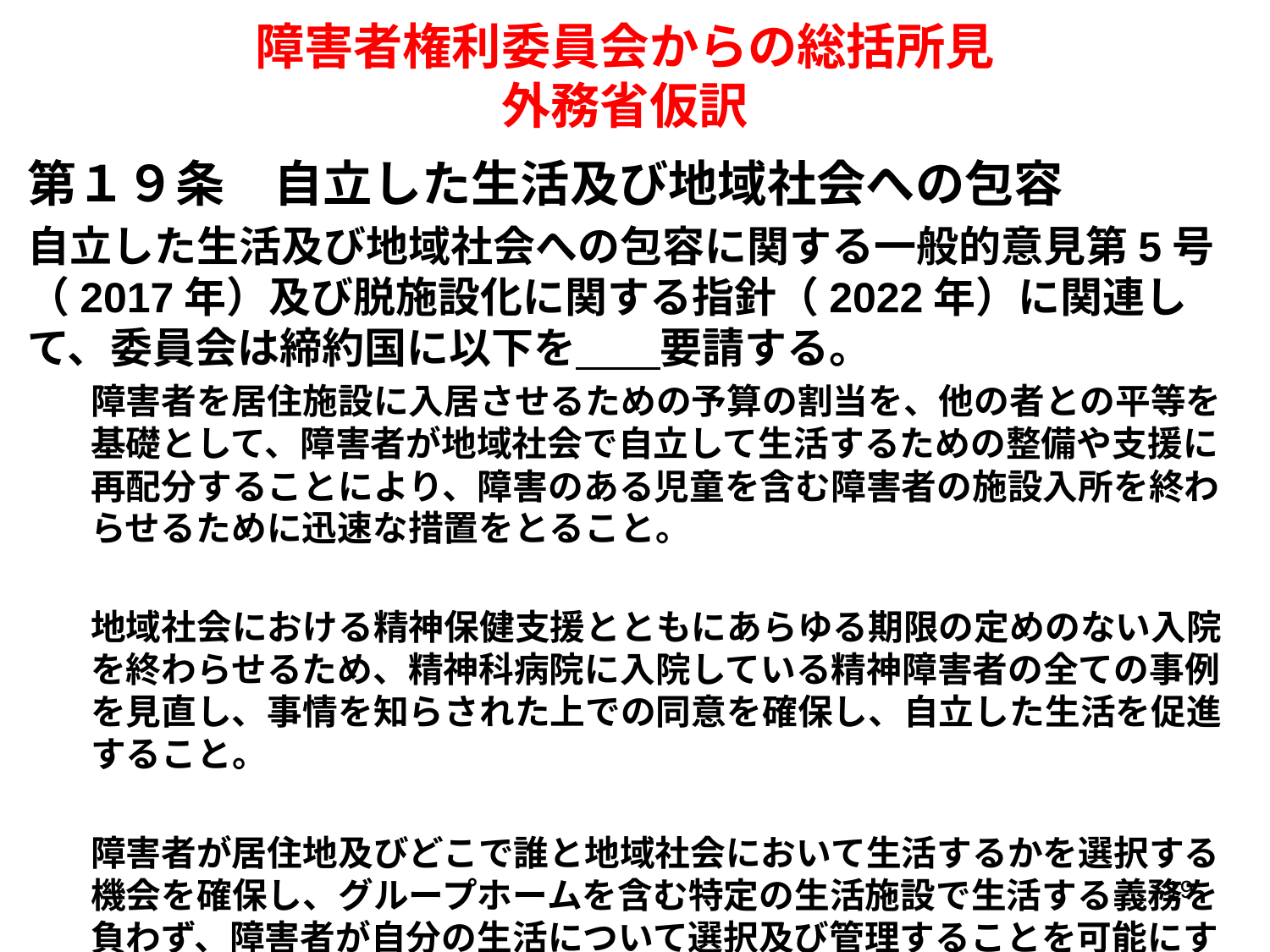

障害者権利委員会からの総括所見
外務省仮訳
第１９条　自立した生活及び地域社会への包容
自立した生活及び地域社会への包容に関する一般的意見第5号（2017年）及び脱施設化に関する指針（2022年）に関連して、委員会は締約国に以下を　　要請する。
障害者を居住施設に入居させるための予算の割当を、他の者との平等を基礎として、障害者が地域社会で自立して生活するための整備や支援に再配分することにより、障害のある児童を含む障害者の施設入所を終わらせるために迅速な措置をとること。

地域社会における精神保健支援とともにあらゆる期限の定めのない入院を終わらせるため、精神科病院に入院している精神障害者の全ての事例を見直し、事情を知らされた上での同意を確保し、自立した生活を促進すること。

障害者が居住地及びどこで誰と地域社会において生活するかを選択する機会を確保し、グループホームを含む特定の生活施設で生活する義務を負わず、障害者が自分の生活について選択及び管理することを可能にすること。

19